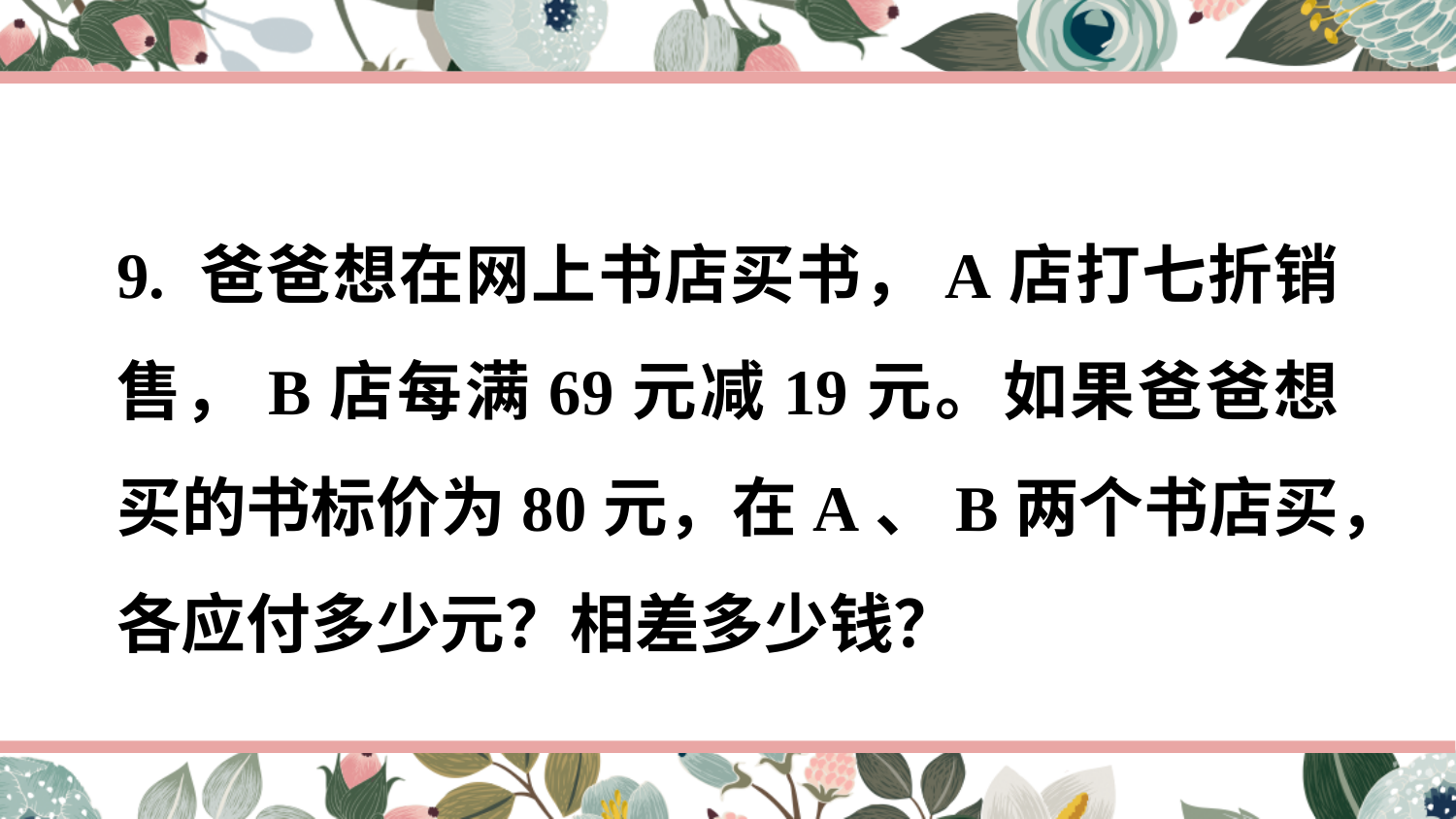

9. 爸爸想在网上书店买书，A店打七折销售，B店每满69元减19元。如果爸爸想买的书标价为80元，在A、B两个书店买，各应付多少元？相差多少钱？